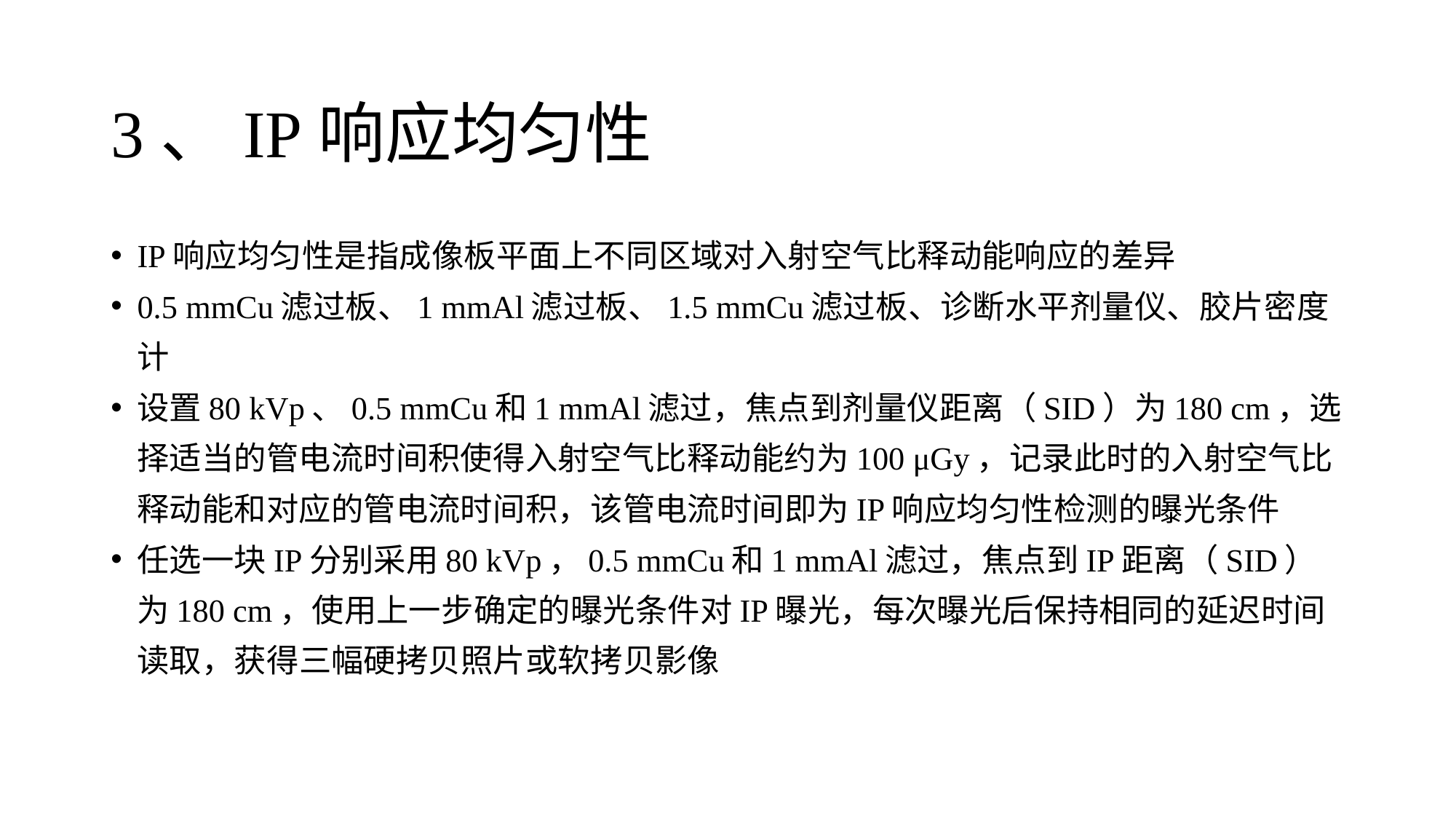

# 3、IP响应均匀性
IP响应均匀性是指成像板平面上不同区域对入射空气比释动能响应的差异
0.5 mmCu滤过板、1 mmAl滤过板、1.5 mmCu滤过板、诊断水平剂量仪、胶片密度计
设置80 kVp、0.5 mmCu和1 mmAl滤过，焦点到剂量仪距离（SID）为180 cm，选择适当的管电流时间积使得入射空气比释动能约为100 μGy，记录此时的入射空气比释动能和对应的管电流时间积，该管电流时间即为IP响应均匀性检测的曝光条件
任选一块IP分别采用80 kVp，0.5 mmCu和1 mmAl滤过，焦点到IP距离（SID）为180 cm，使用上一步确定的曝光条件对IP曝光，每次曝光后保持相同的延迟时间读取，获得三幅硬拷贝照片或软拷贝影像